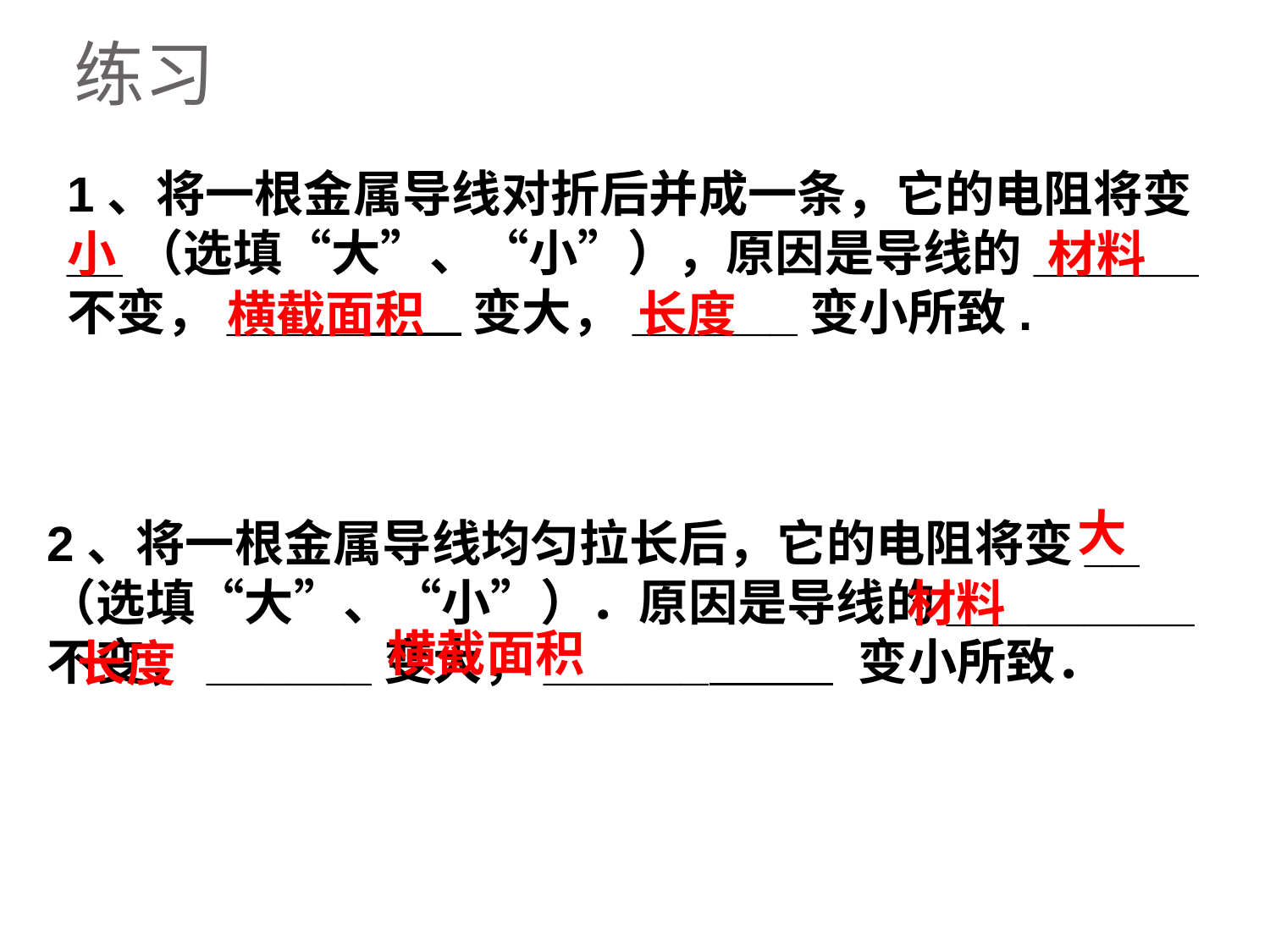

# 练习
1、将一根金属导线对折后并成一条，它的电阻将变__（选填“大”、“小”），原因是导线的______不变，_____       变大，______变小所致.
材料
小
横截面积
长度
大
2、将一根金属导线均匀拉长后，它的电阻将变__（选填“大”、“小”）．原因是导线的_________不变，______变大，______          变小所致．
材料
横截面积
长度